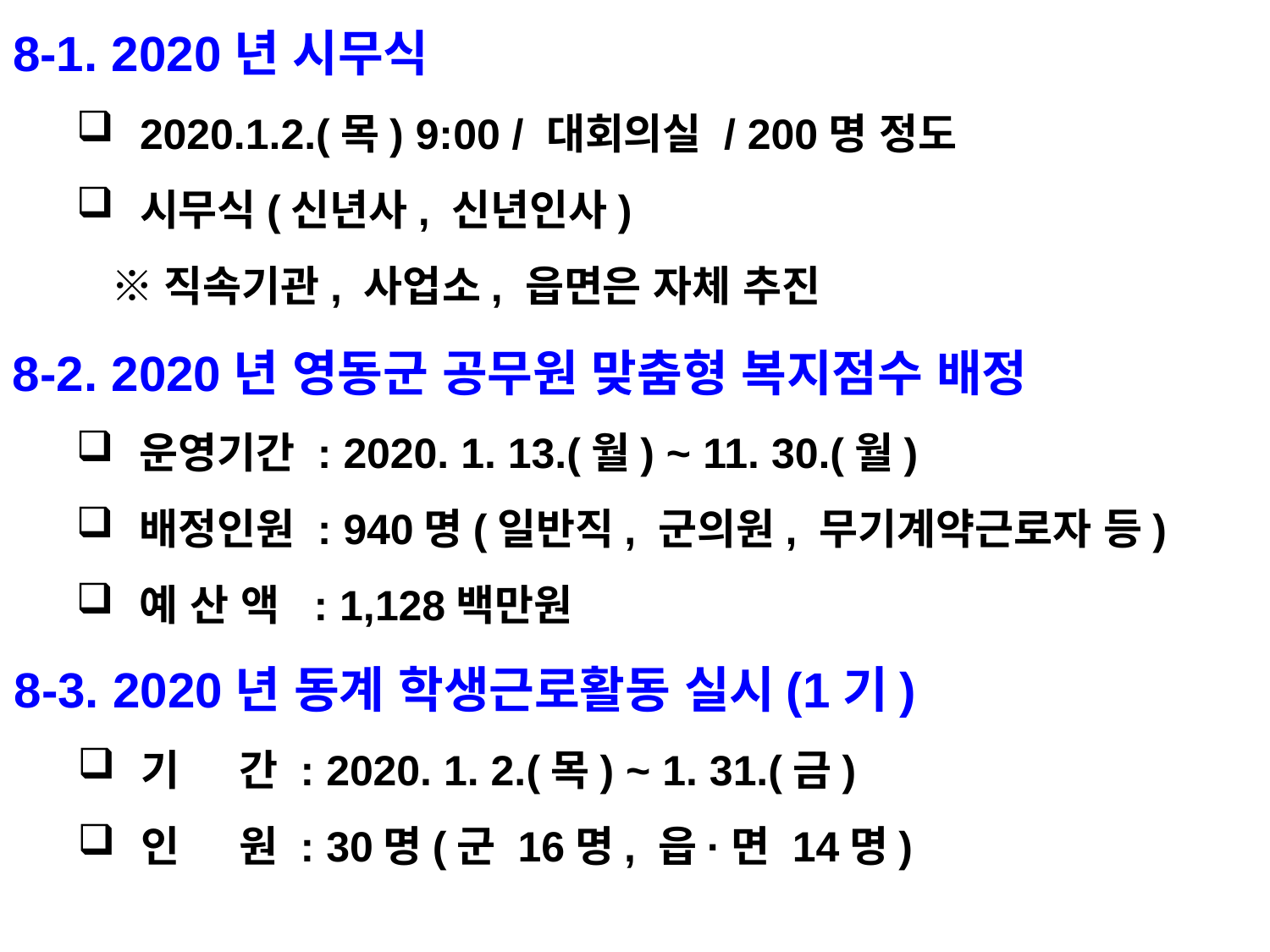

8-1. 2020년 시무식
2020.1.2.(목) 9:00 / 대회의실 / 200명 정도
시무식(신년사, 신년인사)
   ※직속기관, 사업소, 읍면은 자체 추진
8-2. 2020년 영동군 공무원 맞춤형 복지점수 배정
운영기간 : 2020. 1. 13.(월) ~ 11. 30.(월)
배정인원 : 940명(일반직, 군의원, 무기계약근로자 등)
예 산 액  : 1,128백만원
8-3. 2020년 동계 학생근로활동 실시(1기)
기     간 : 2020. 1. 2.(목) ~ 1. 31.(금)
인     원 : 30명(군 16명, 읍·면 14명)